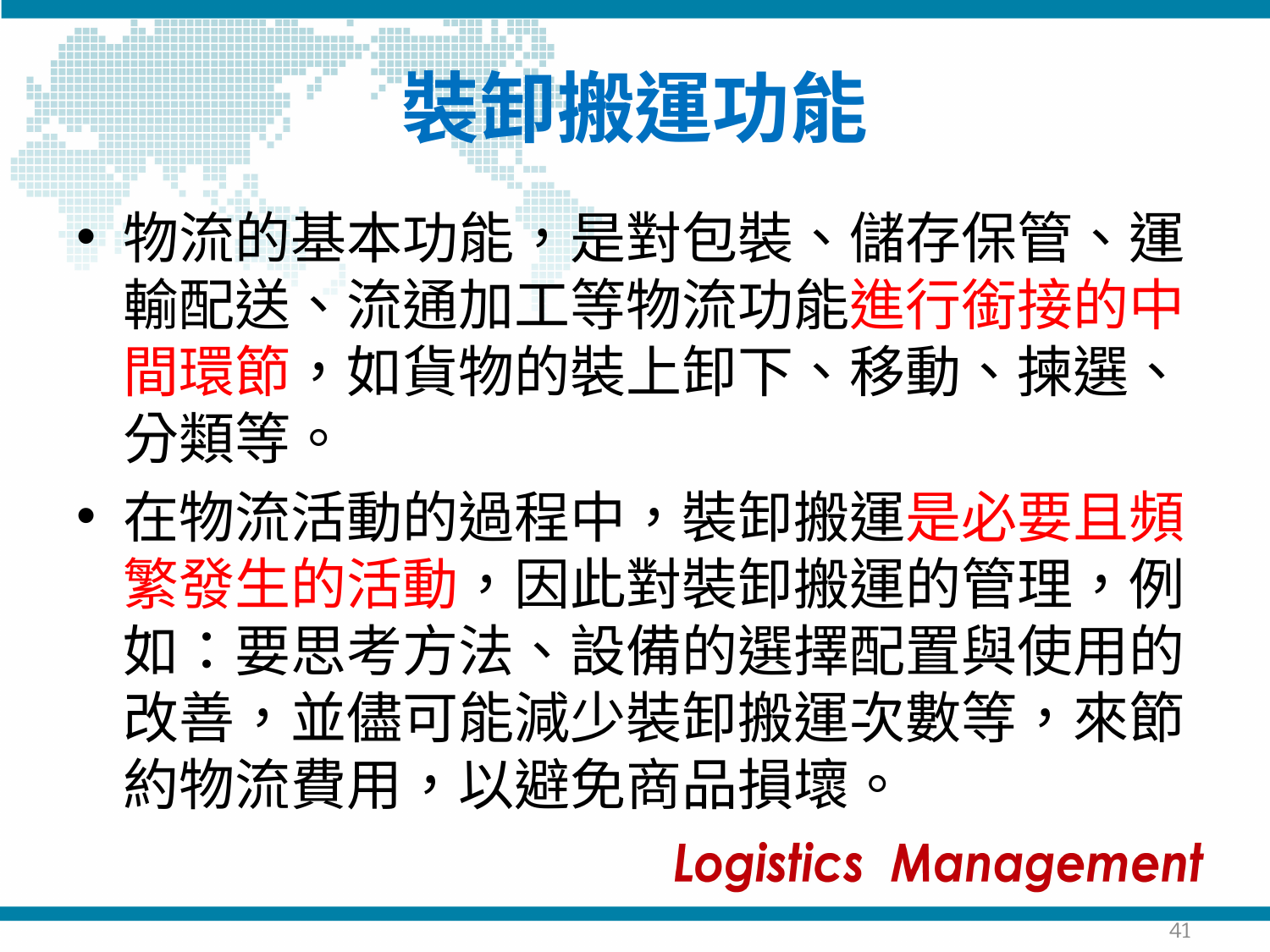

# 裝卸搬運功能
物流的基本功能，是對包裝、儲存保管、運輸配送、流通加工等物流功能進行銜接的中間環節，如貨物的裝上卸下、移動、揀選、分類等。
在物流活動的過程中，裝卸搬運是必要且頻繁發生的活動，因此對裝卸搬運的管理，例如：要思考方法、設備的選擇配置與使用的改善，並儘可能減少裝卸搬運次數等，來節約物流費用，以避免商品損壞。
41